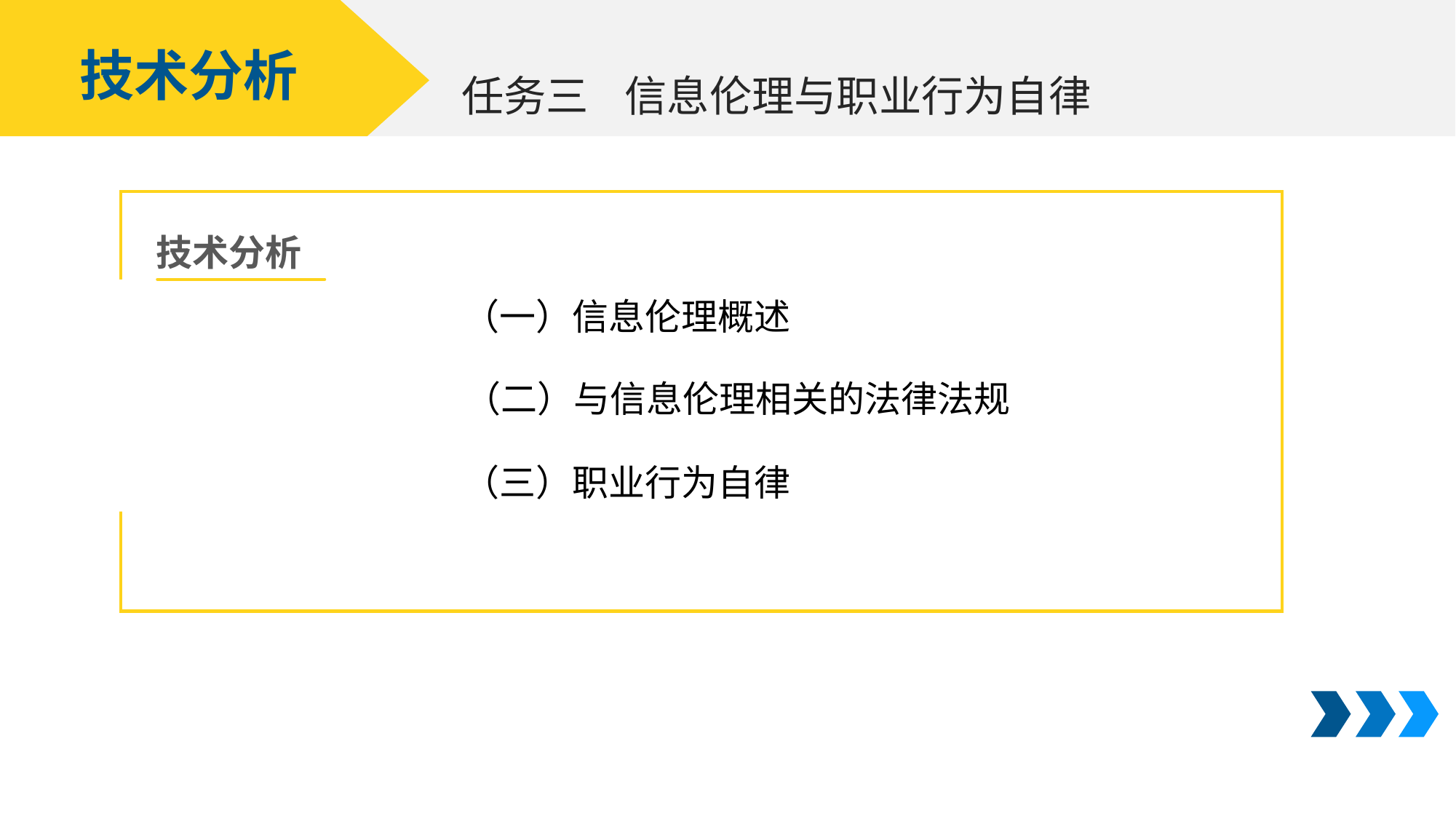

技术分析
信息伦理与职业行为自律
任务三

技术分析

（一）信息伦理概述
（二）与信息伦理相关的法律法规
（三）职业行为自律